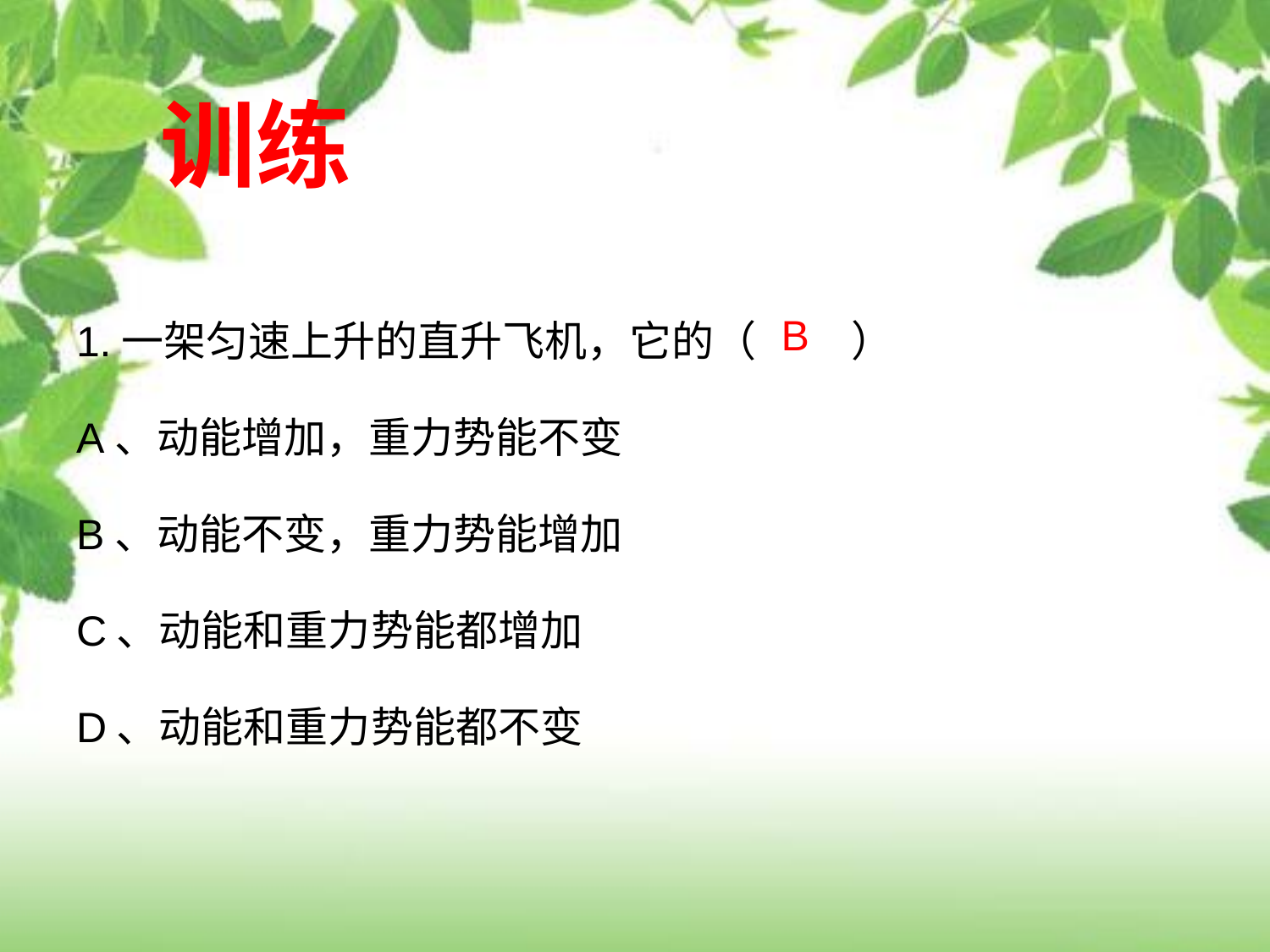

训练
1.一架匀速上升的直升飞机，它的（          ）
A、动能增加，重力势能不变
B、动能不变，重力势能增加
C、动能和重力势能都增加
D、动能和重力势能都不变
B